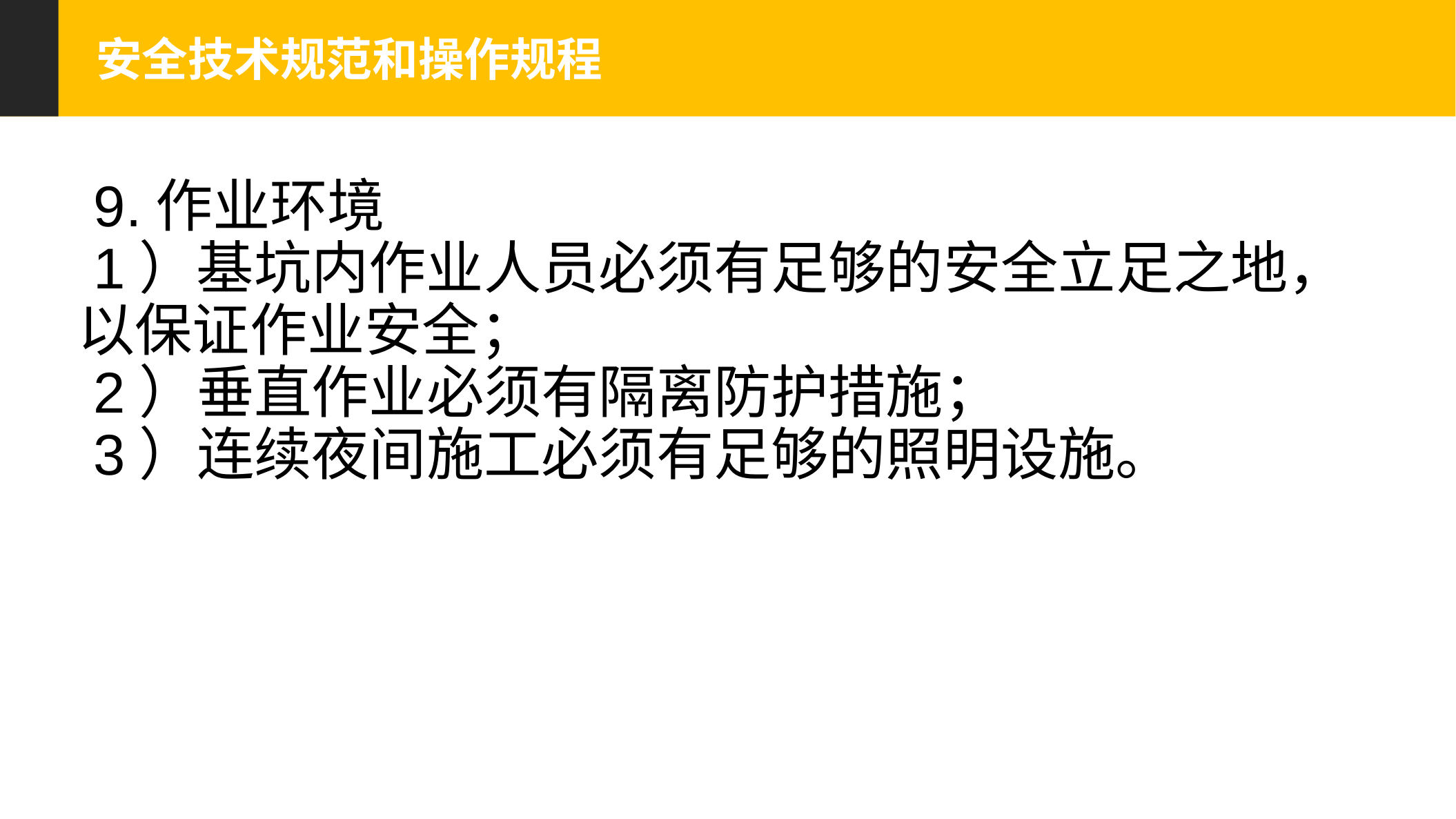

安全技术规范和操作规程
 9.作业环境
 1）基坑内作业人员必须有足够的安全立足之地，以保证作业安全；
 2）垂直作业必须有隔离防护措施；
 3）连续夜间施工必须有足够的照明设施。